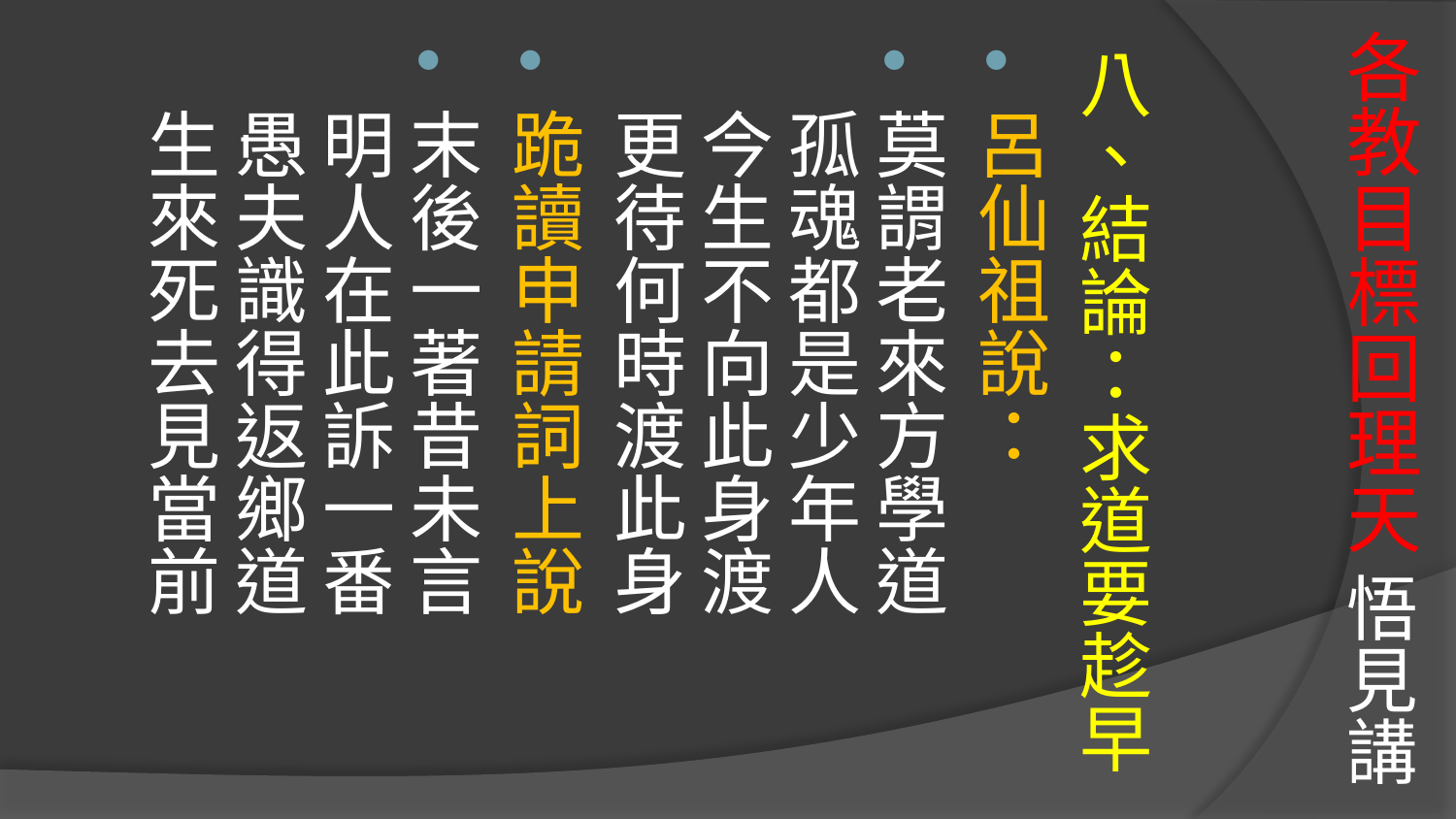

# 各教目標回理天 悟見講
八、結論：求道要趁早
呂仙祖說：
莫謂老來方學道 
孤魂都是少年人 
今生不向此身渡 
更待何時渡此身
跪讀申請詞上說
末後一著昔未言 
明人在此訴一番 
愚夫識得返鄉道 
生來死去見當前